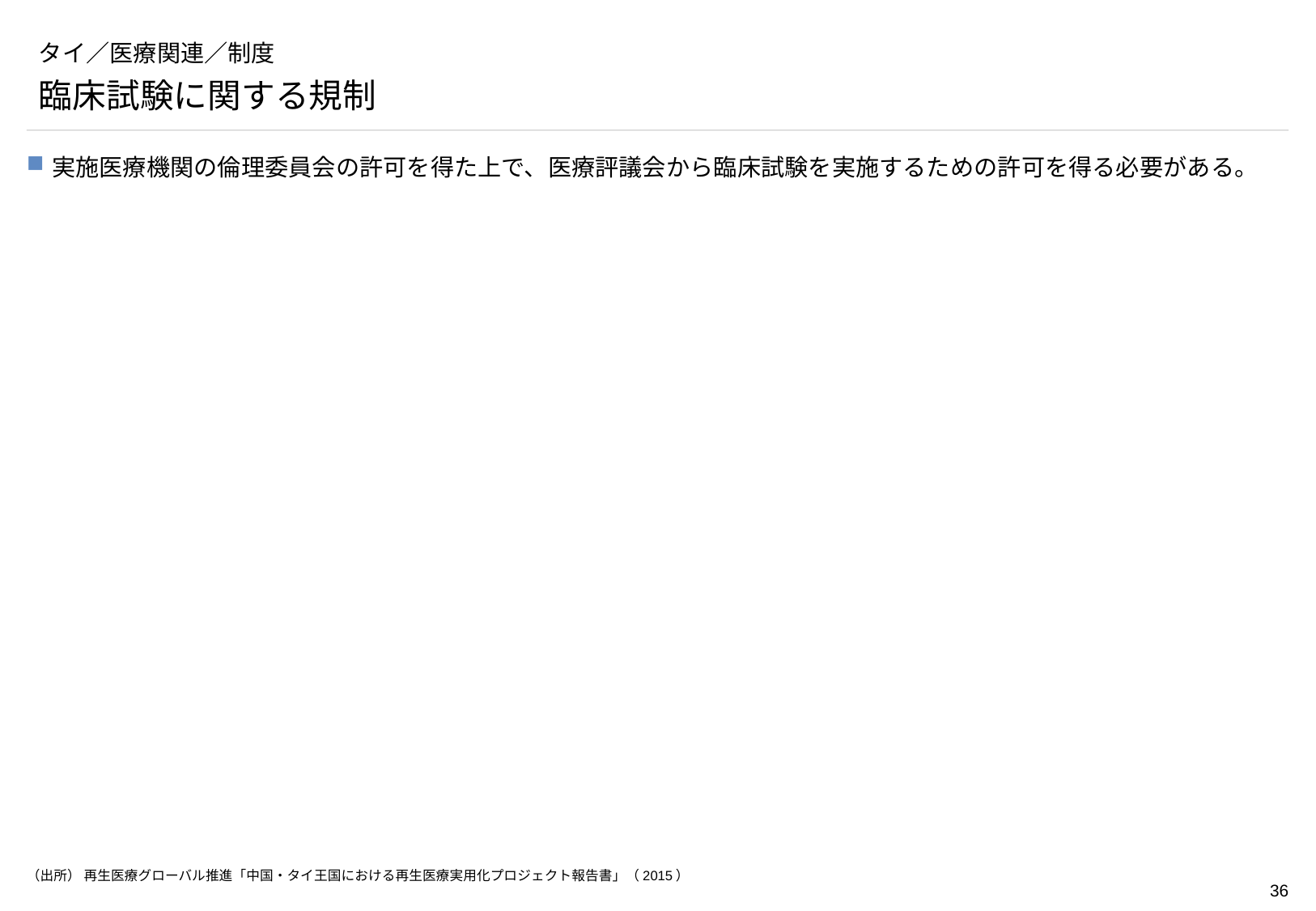

# タイ／医療関連／制度
臨床試験に関する規制
実施医療機関の倫理委員会の許可を得た上で、医療評議会から臨床試験を実施するための許可を得る必要がある。
（出所） 再生医療グローバル推進「中国・タイ王国における再生医療実用化プロジェクト報告書」（2015）